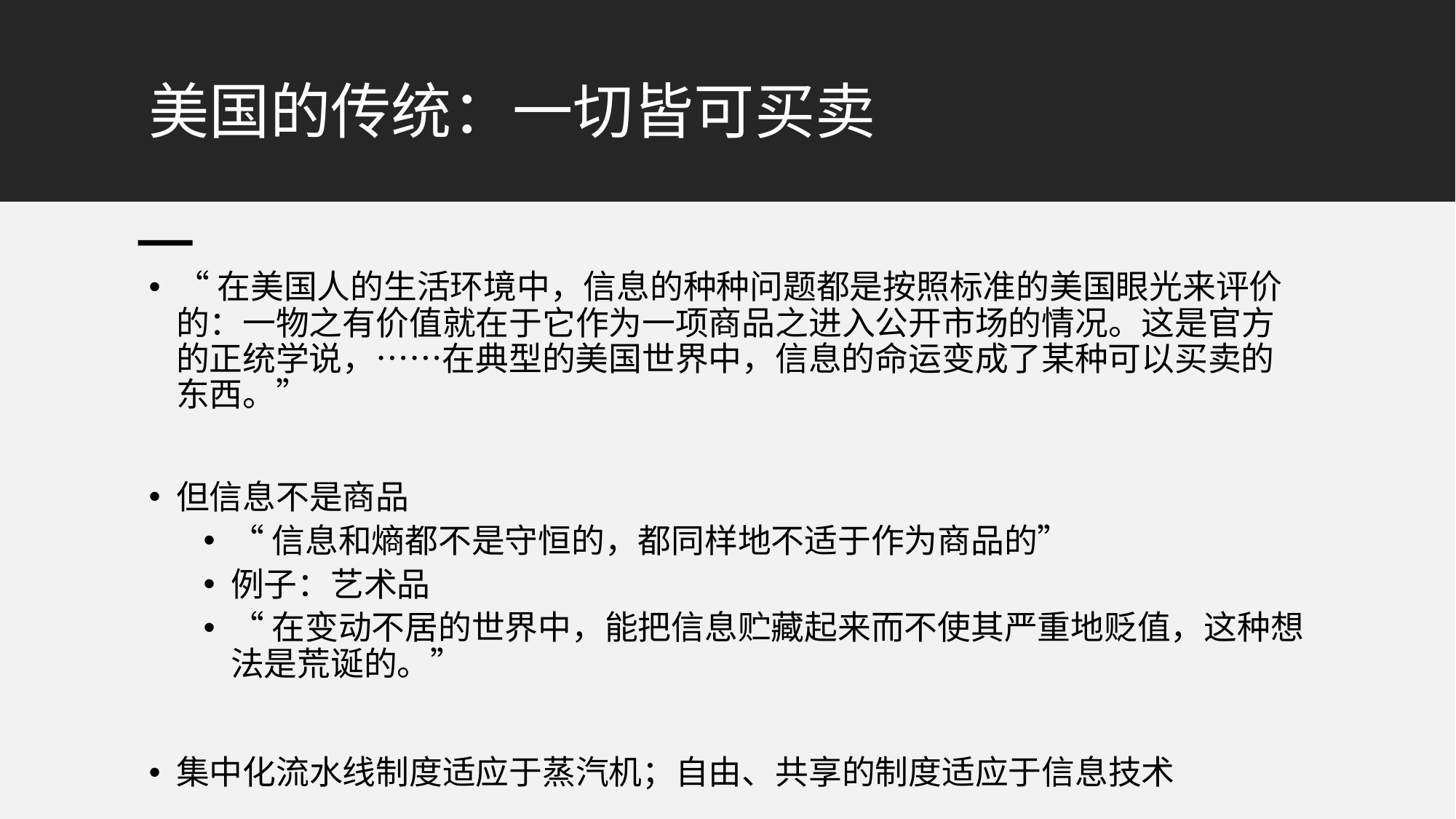

# 美国的传统：一切皆可买卖

“在美国人的生活环境中，信息的种种问题都是按照标准的美国眼光来评价的：一物之有价值就在于它作为一项商品之进入公开市场的情况。这是官方的正统学说，……在典型的美国世界中，信息的命运变成了某种可以买卖的东西。”

但信息不是商品
“信息和熵都不是守恒的，都同样地不适于作为商品的”
例子：艺术品
“在变动不居的世界中，能把信息贮藏起来而不使其严重地贬值，这种想法是荒诞的。”

集中化流水线制度适应于蒸汽机；自由、共享的制度适应于信息技术